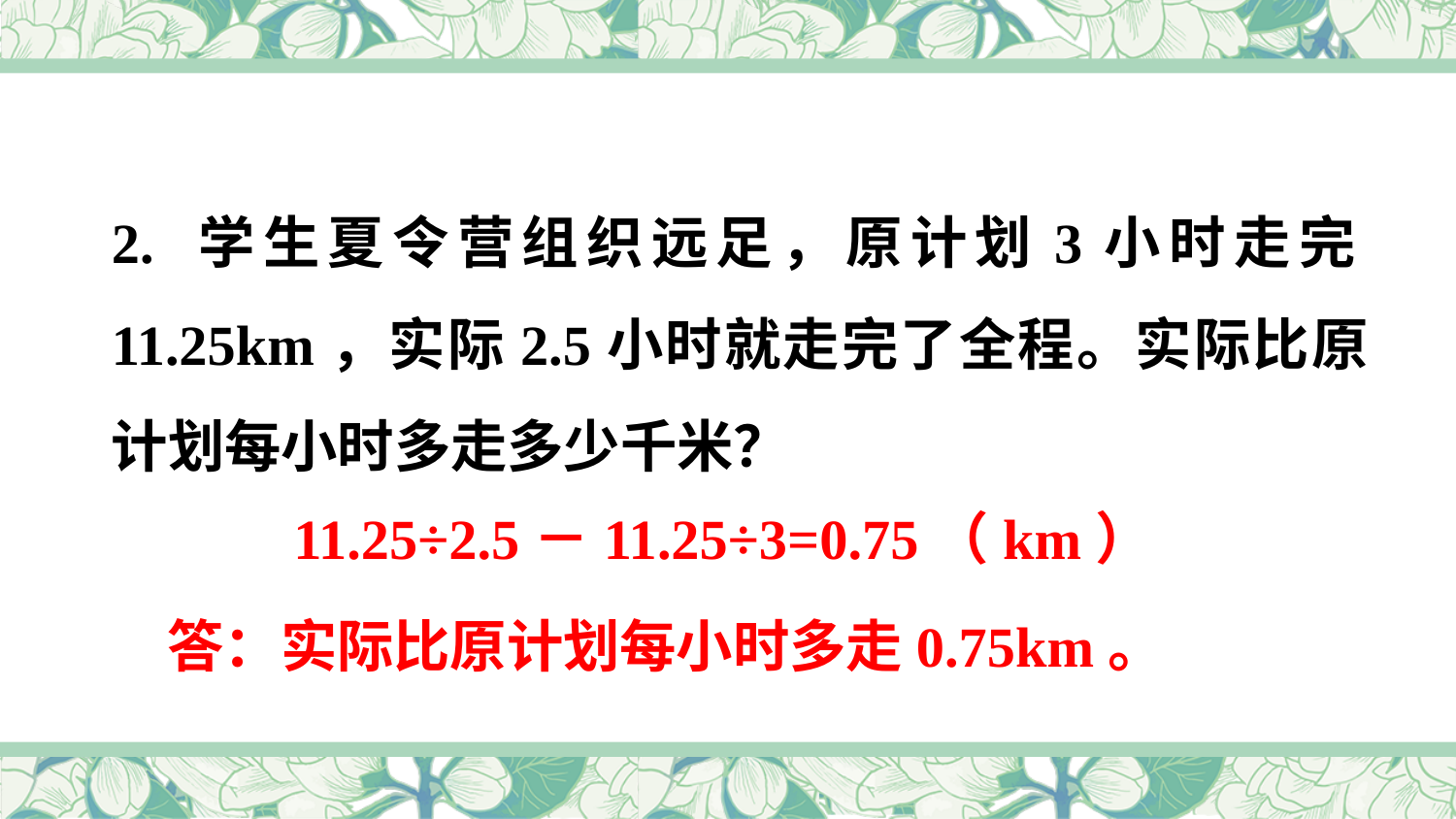

2. 学生夏令营组织远足，原计划3小时走完11.25km，实际2.5小时就走完了全程。实际比原计划每小时多走多少千米？
11.25÷2.5－11.25÷3=0.75（km）
答：实际比原计划每小时多走0.75km。